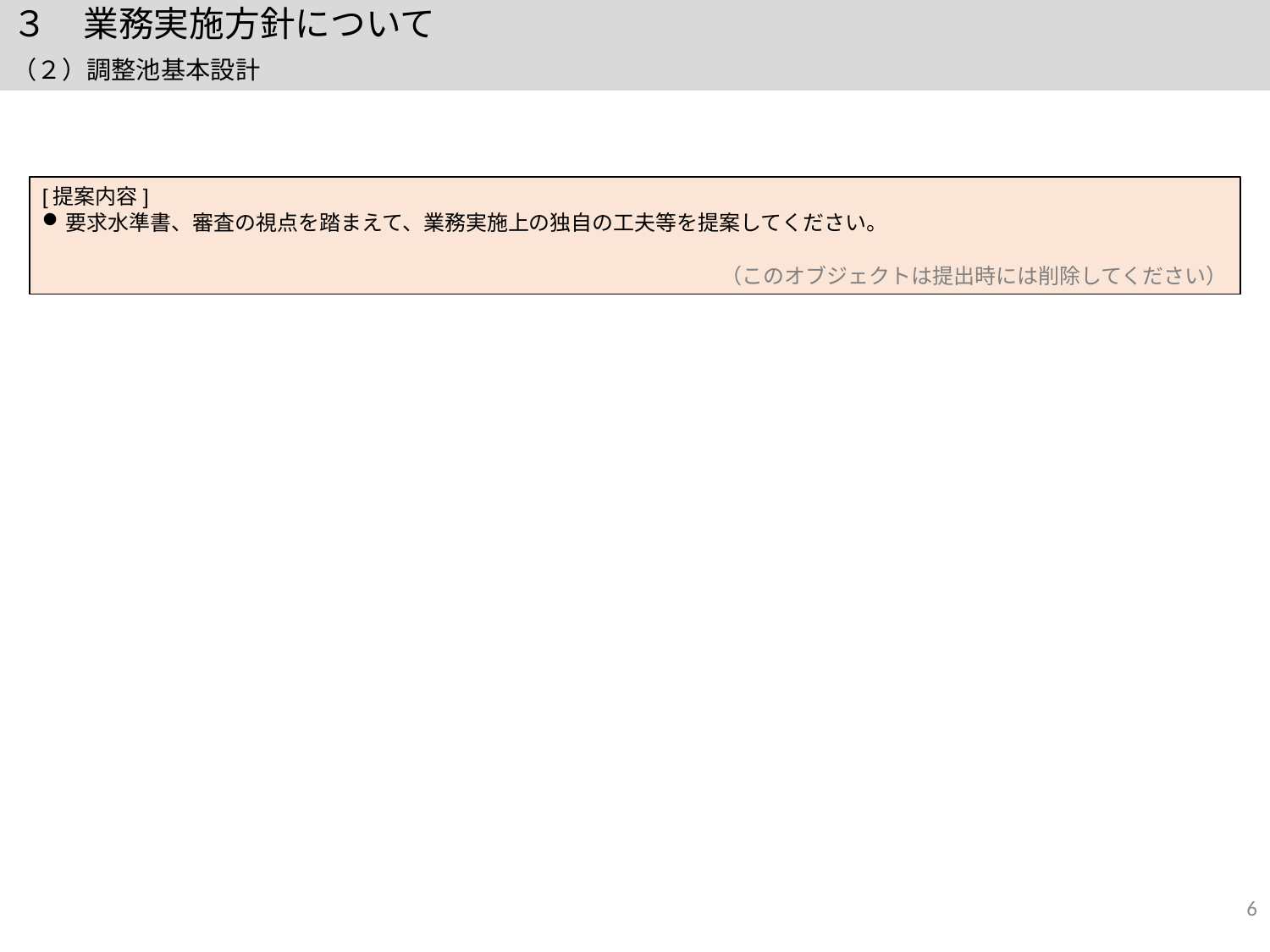

３　業務実施方針について
（２）調整池基本設計
[提案内容]
要求水準書、審査の視点を踏まえて、業務実施上の独自の工夫等を提案してください。

（このオブジェクトは提出時には削除してください）
6